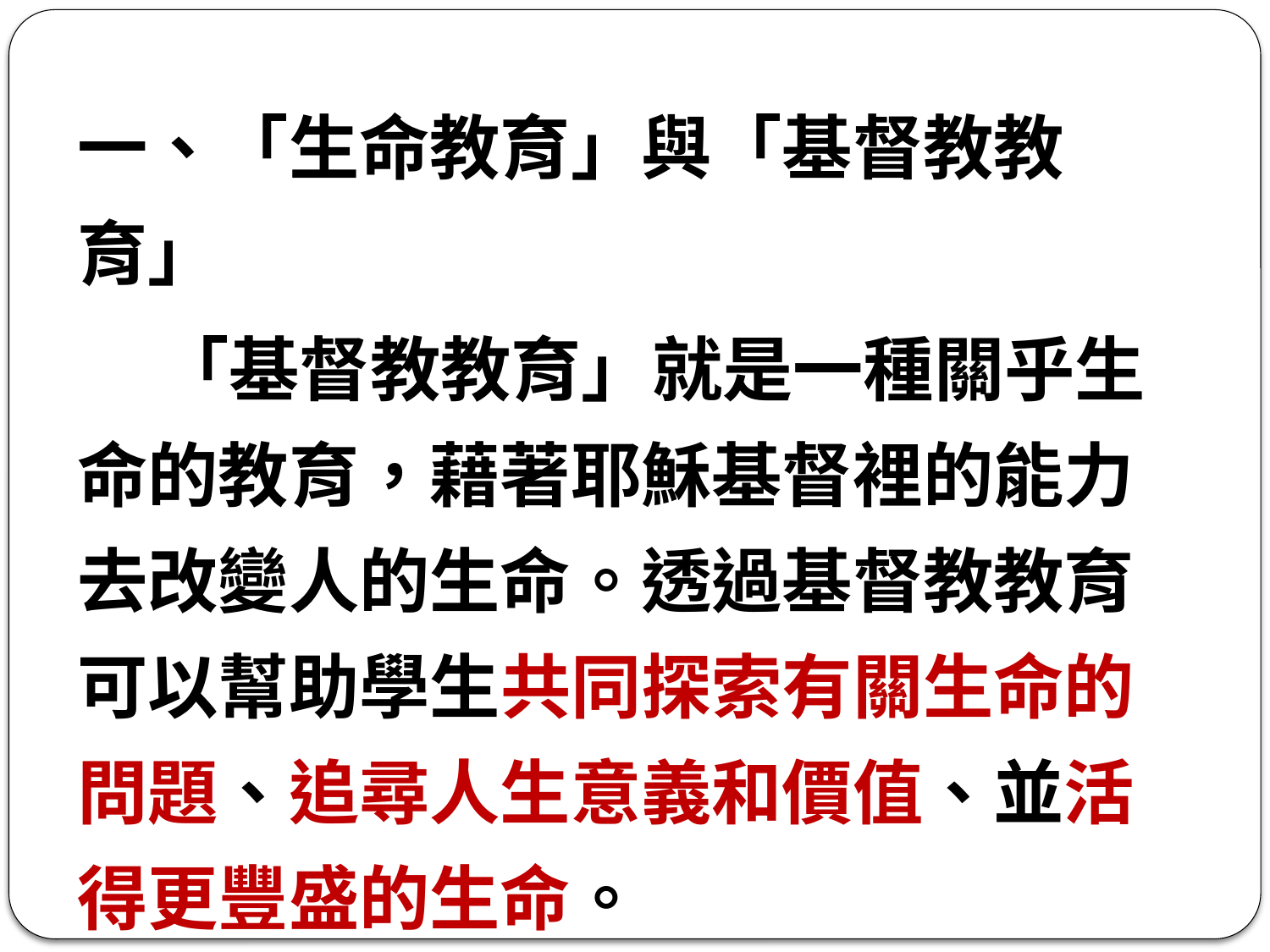

一、「生命教育」與「基督教教育」
    「基督教教育」就是一種關乎生命的教育，藉著耶穌基督裡的能力去改變人的生命。透過基督教教育可以幫助學生共同探索有關生命的問題、追尋人生意義和價值、並活得更豐盛的生命。